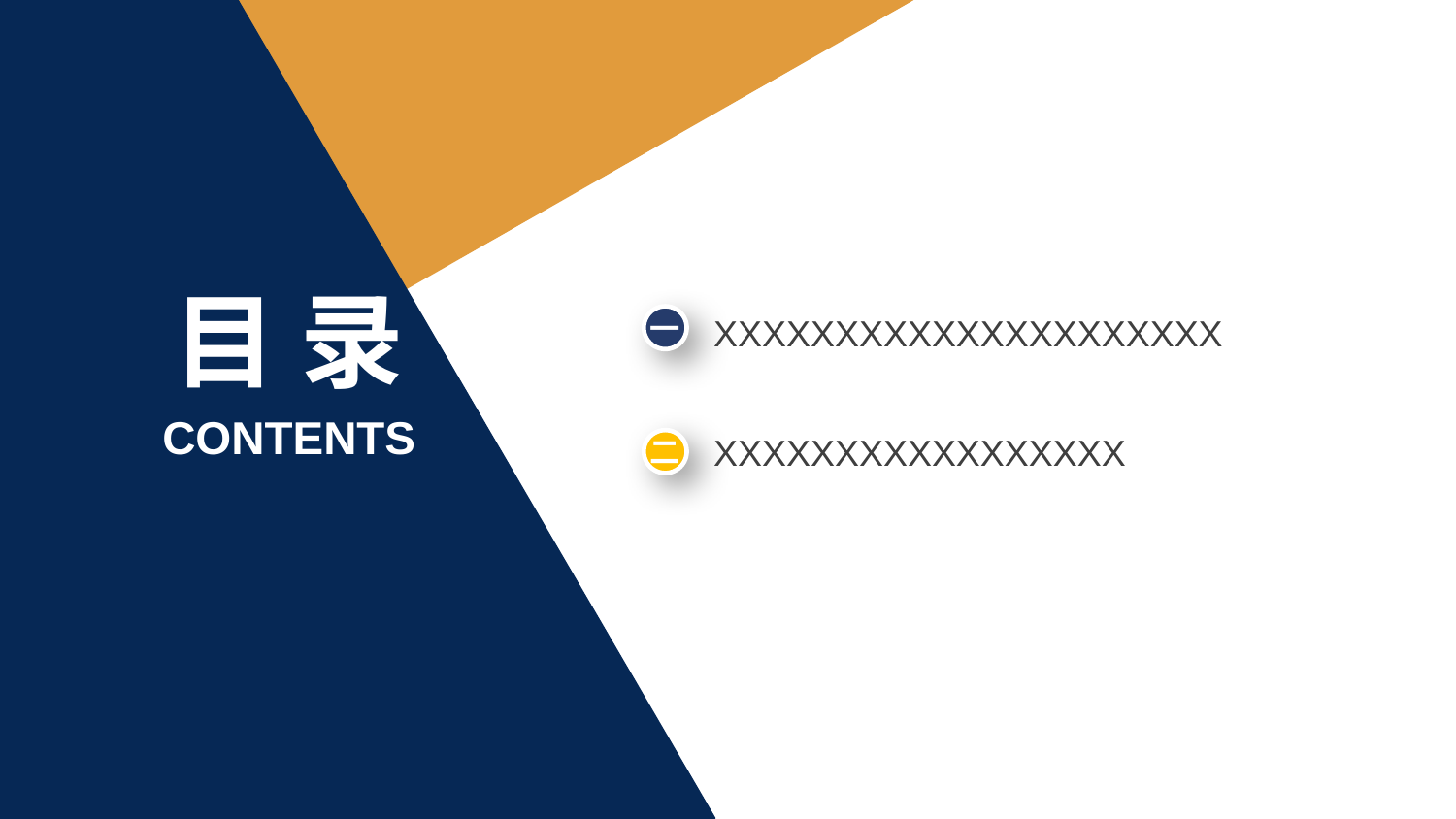

目 录
一
XXXXXXXXXXXXXXXXXXXXX
CONTENTS
XXXXXXXXXXXXXXXXX
二